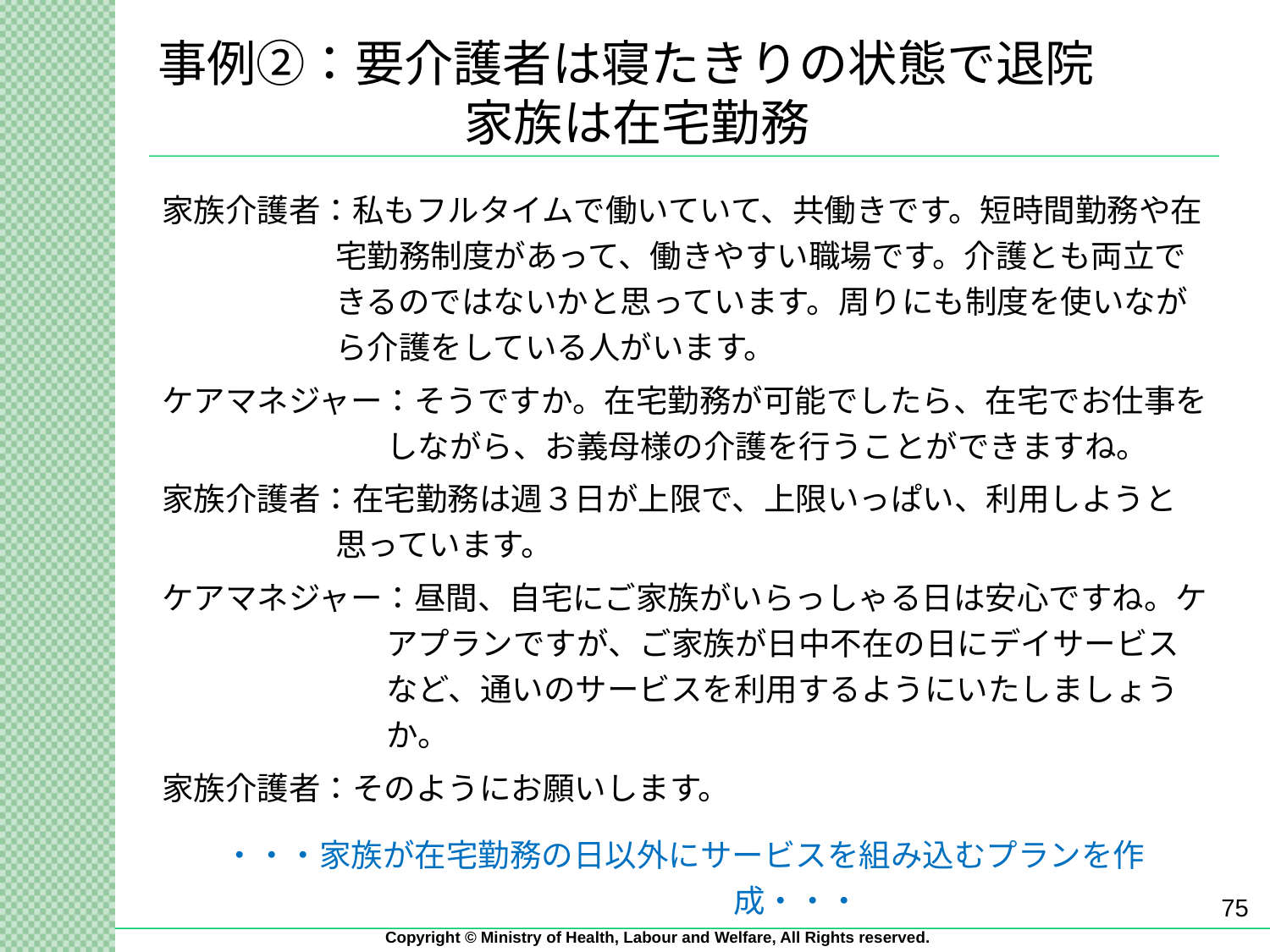

# 事例②：要介護者は寝たきりの状態で退院 　　　　　　 家族は在宅勤務
家族介護者：私もフルタイムで働いていて、共働きです。短時間勤務や在宅勤務制度があって、働きやすい職場です。介護とも両立できるのではないかと思っています。周りにも制度を使いながら介護をしている人がいます。
ケアマネジャー：そうですか。在宅勤務が可能でしたら、在宅でお仕事をしながら、お義母様の介護を行うことができますね。
家族介護者：在宅勤務は週３日が上限で、上限いっぱい、利用しようと思っています。
ケアマネジャー：昼間、自宅にご家族がいらっしゃる日は安心ですね。ケアプランですが、ご家族が日中不在の日にデイサービスなど、通いのサービスを利用するようにいたしましょうか。
家族介護者：そのようにお願いします。
・・・家族が在宅勤務の日以外にサービスを組み込むプランを作成・・・

75
Copyright © Ministry of Health, Labour and Welfare, All Rights reserved.